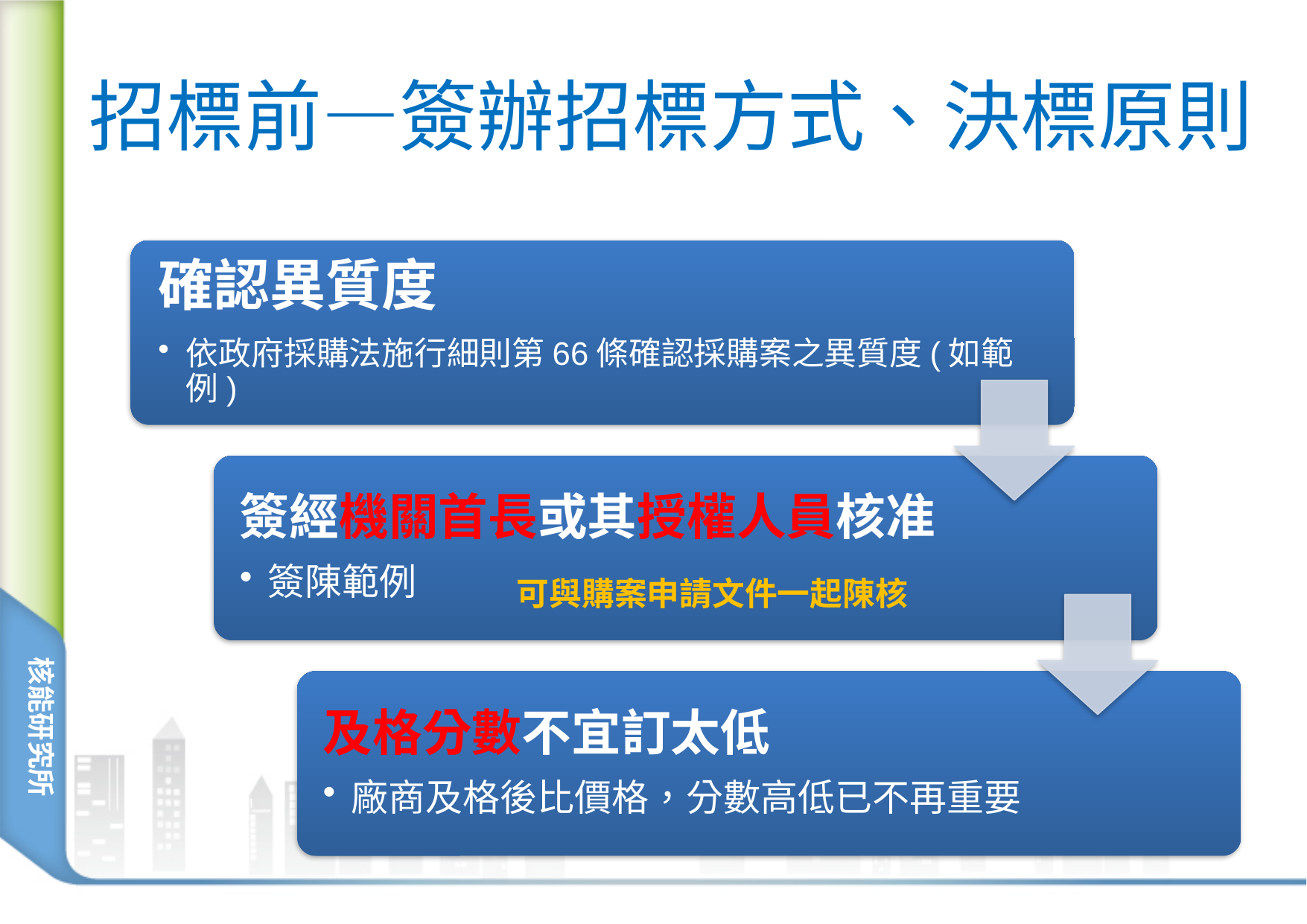

# 招標前—簽辦招標方式、決標原則
確認異質度
依政府採購法施行細則第66條確認採購案之異質度(如範例)
簽經機關首長或其授權人員核准
簽陳範例
及格分數不宜訂太低
廠商及格後比價格，分數高低已不再重要

可與購案申請文件一起陳核